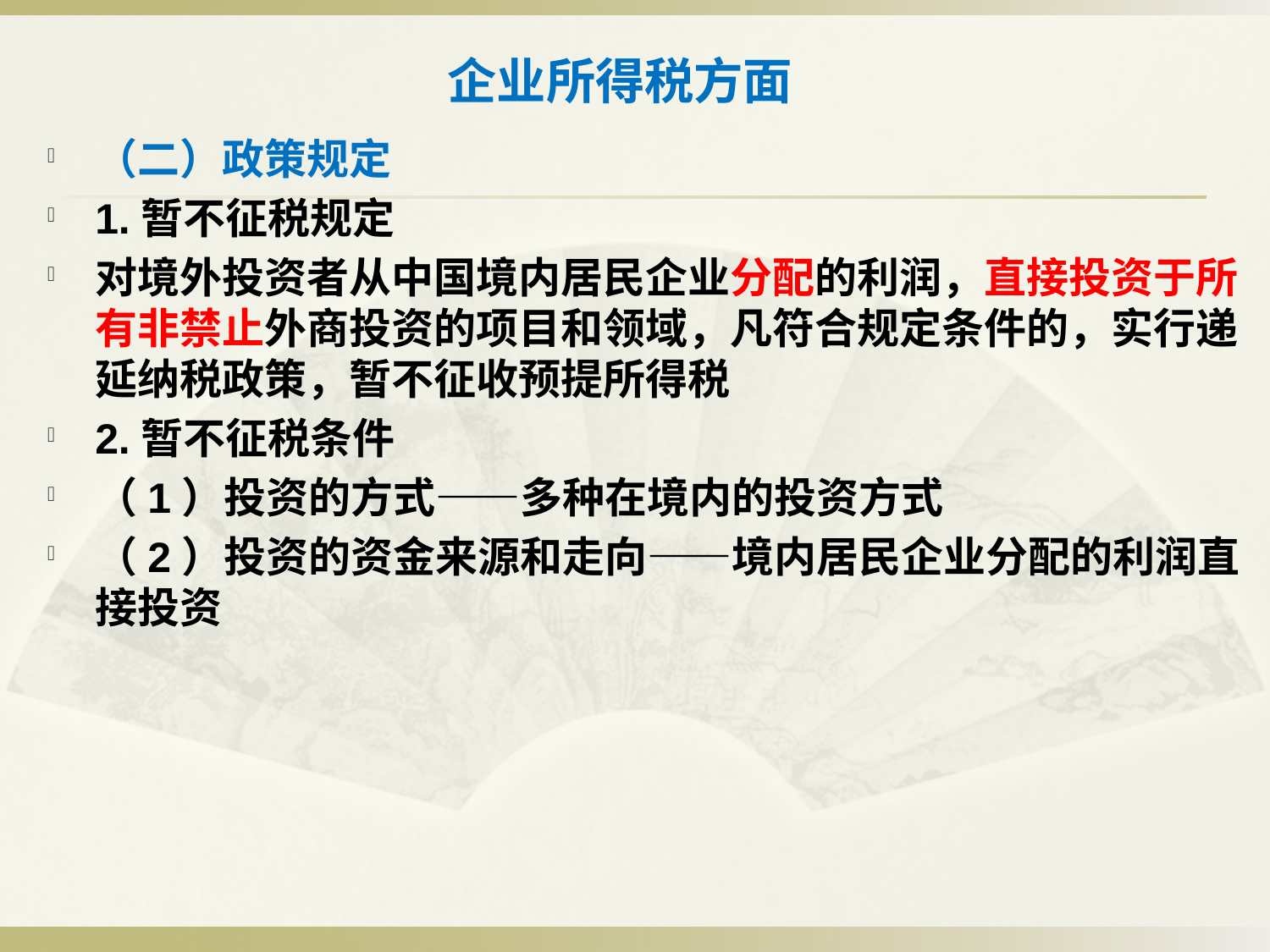

# 企业所得税方面
（二）政策规定
1.暂不征税规定
对境外投资者从中国境内居民企业分配的利润，直接投资于所有非禁止外商投资的项目和领域，凡符合规定条件的，实行递延纳税政策，暂不征收预提所得税
2.暂不征税条件
（1）投资的方式——多种在境内的投资方式
（2）投资的资金来源和走向——境内居民企业分配的利润直接投资